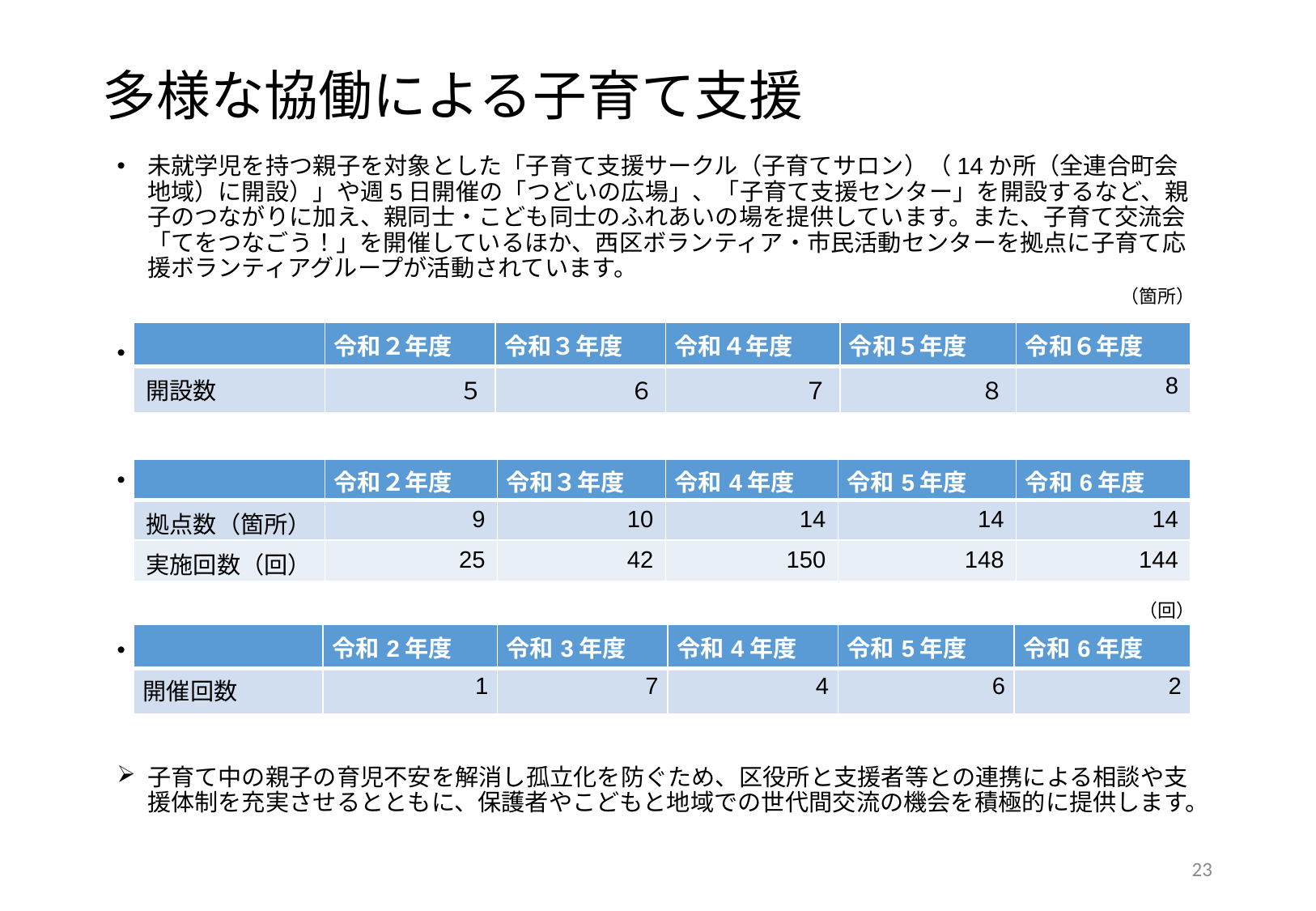

# 多様な協働による子育て支援
未就学児を持つ親子を対象とした「子育て支援サークル（子育てサロン）（14か所（全連合町会地域）に開設）」や週5日開催の「つどいの広場」、「子育て支援センター」を開設するなど、親子のつながりに加え、親同士・こども同士のふれあいの場を提供しています。また、子育て交流会「てをつなごう！」を開催しているほか、西区ボランティア・市民活動センターを拠点に子育て応援ボランティアグループが活動されています。

つどいの広場

子育て支援サークル（再掲）

子ども・子育てプラザ世代間交流事業

子育て中の親子の育児不安を解消し孤立化を防ぐため、区役所と支援者等との連携による相談や支援体制を充実させるとともに、保護者やこどもと地域での世代間交流の機会を積極的に提供します。
（箇所）
|  | 令和２年度 | 令和３年度 | 令和４年度 | 令和５年度 | 令和６年度 |
| --- | --- | --- | --- | --- | --- |
| 開設数 | ５ | ６ | ７ | ８ | 8 |
|  | 令和２年度 | 令和３年度 | 令和4年度 | 令和5年度 | 令和6年度 |
| --- | --- | --- | --- | --- | --- |
| 拠点数（箇所） | 9 | 10 | 14 | 14 | 14 |
| 実施回数（回） | 25 | 42 | 150 | 148 | 144 |
（回）
|  | 令和2年度 | 令和3年度 | 令和4年度 | 令和5年度 | 令和6年度 |
| --- | --- | --- | --- | --- | --- |
| 開催回数 | 1 | 7 | 4 | 6 | 2 |
23